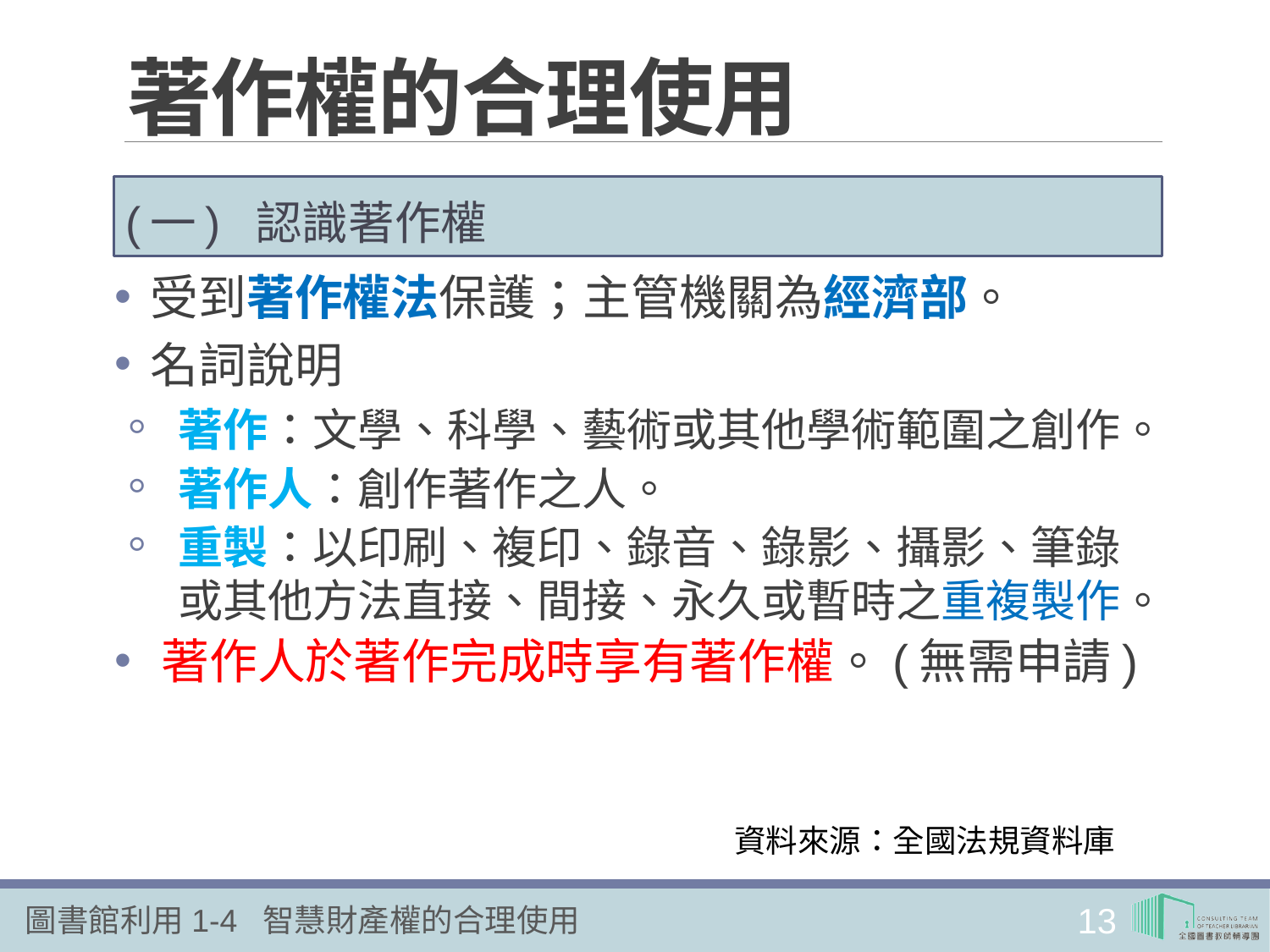

# 著作權的合理使用
(一)  認識著作權
 受到著作權法保護；主管機關為經濟部。
 名詞說明
著作：文學、科學、藝術或其他學術範圍之創作。
著作人：創作著作之人。
重製：以印刷、複印、錄音、錄影、攝影、筆錄或其他方法直接、間接、永久或暫時之重複製作。
  著作人於著作完成時享有著作權。(無需申請)
資料來源：全國法規資料庫